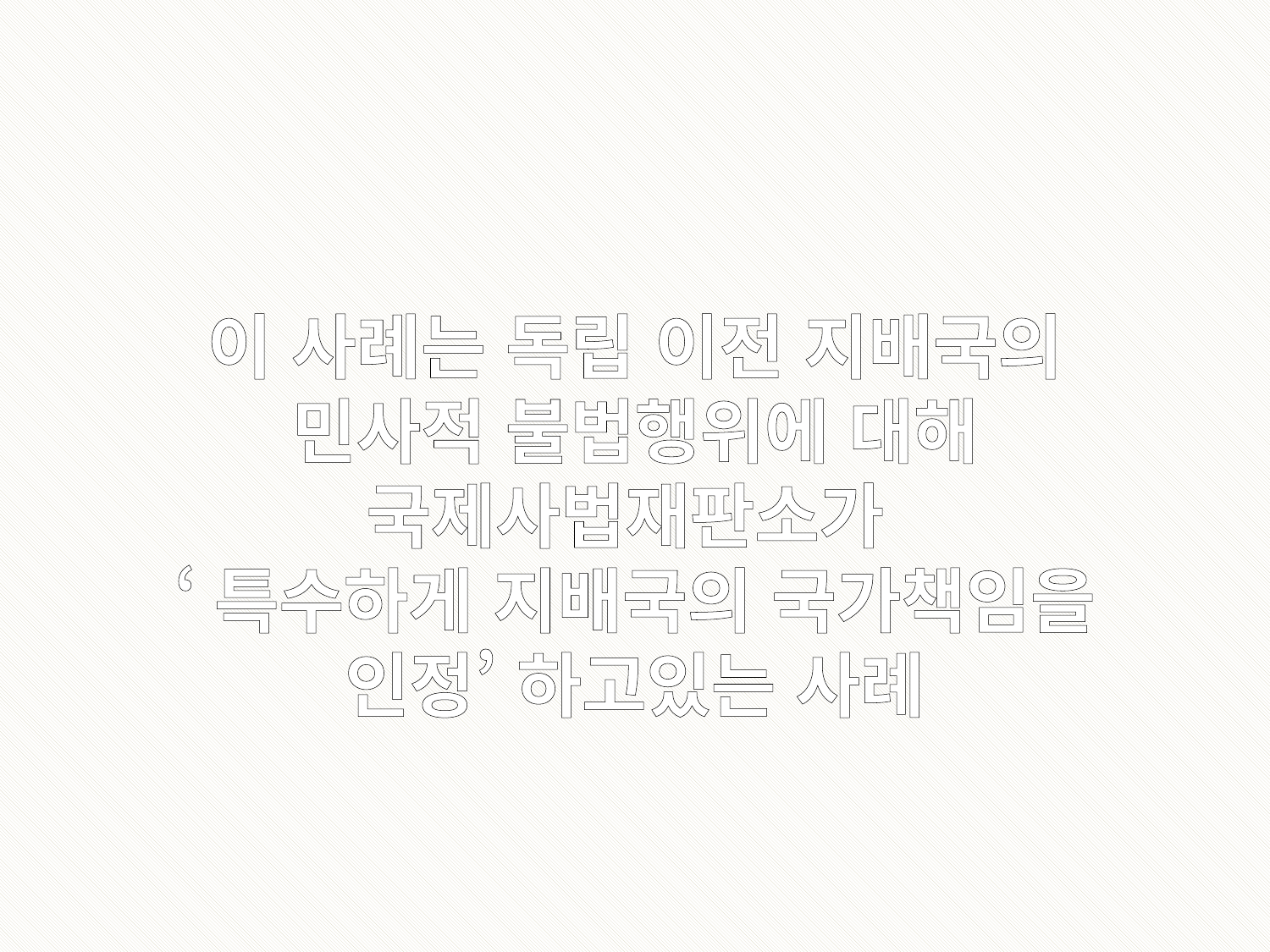

이 사례는 독립 이전 지배국의 민사적 불법행위에 대해 국제사법재판소가
‘특수하게 지배국의 국가책임을 인정’ 하고있는 사례